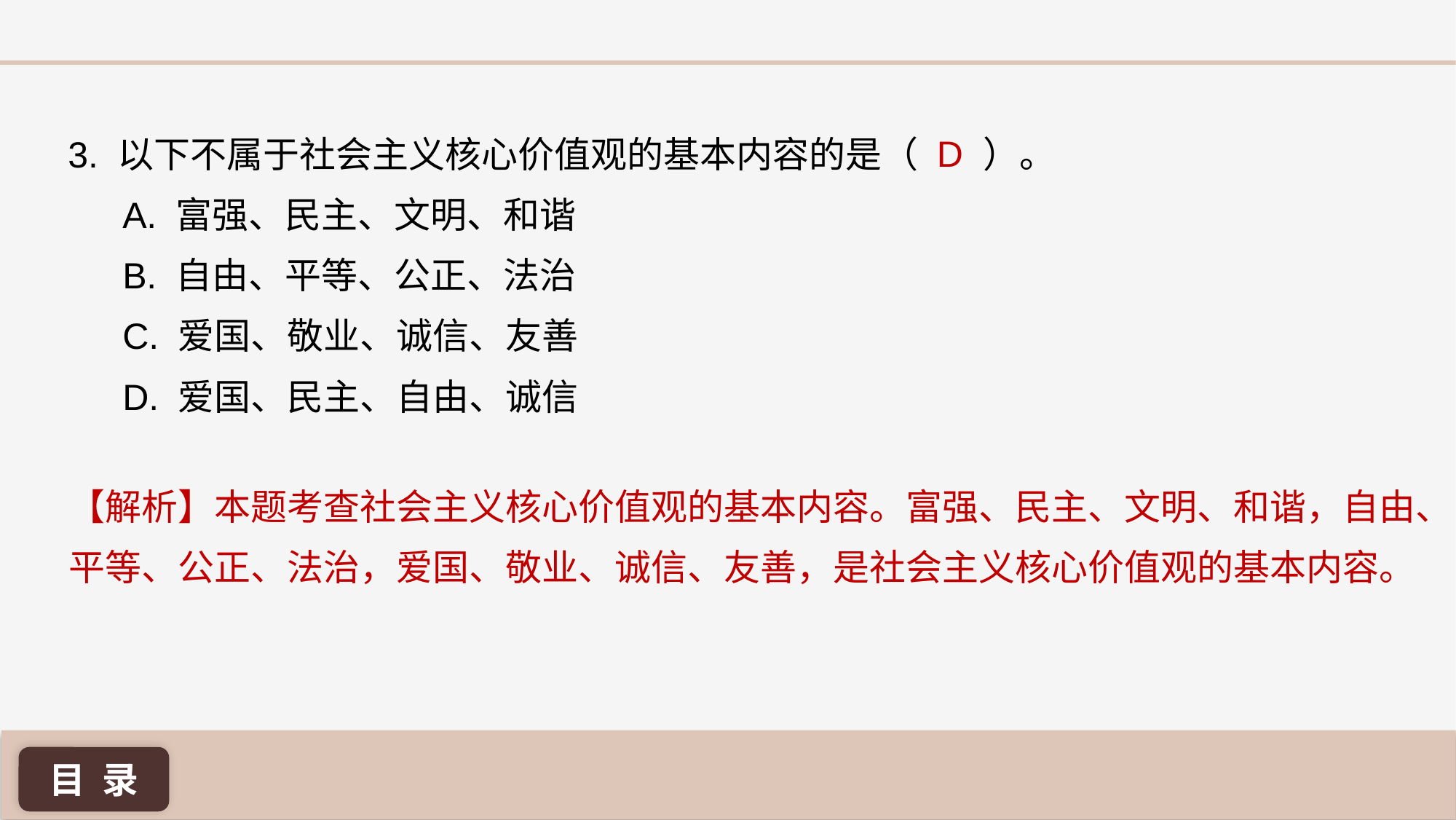

3. 以下不属于社会主义核心价值观的基本内容的是（        ）。
A. 富强、民主、文明、和谐
B. 自由、平等、公正、法治
C. 爱国、敬业、诚信、友善
D. 爱国、民主、自由、诚信
D
【解析】本题考查社会主义核心价值观的基本内容。富强、民主、文明、和谐，自由、平等、公正、法治，爱国、敬业、诚信、友善，是社会主义核心价值观的基本内容。